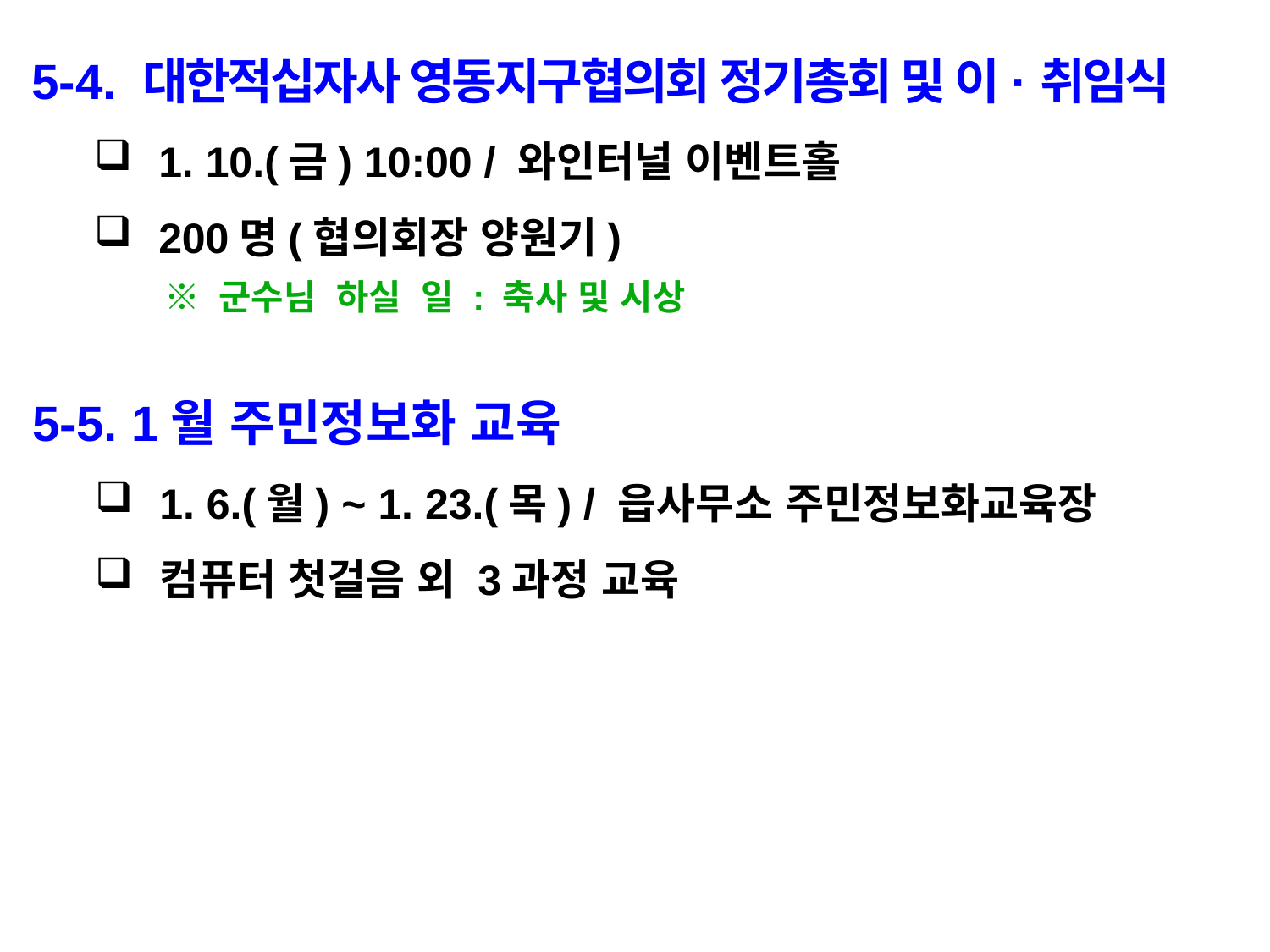

5-4. 대한적십자사 영동지구협의회 정기총회 및 이·취임식
1. 10.(금) 10:00 / 와인터널 이벤트홀
200명(협의회장 양원기)
 ※ 군수님  하실  일 : 축사 및 시상
5-5. 1월 주민정보화 교육
1. 6.(월) ~ 1. 23.(목) / 읍사무소 주민정보화교육장
컴퓨터 첫걸음 외 3과정 교육